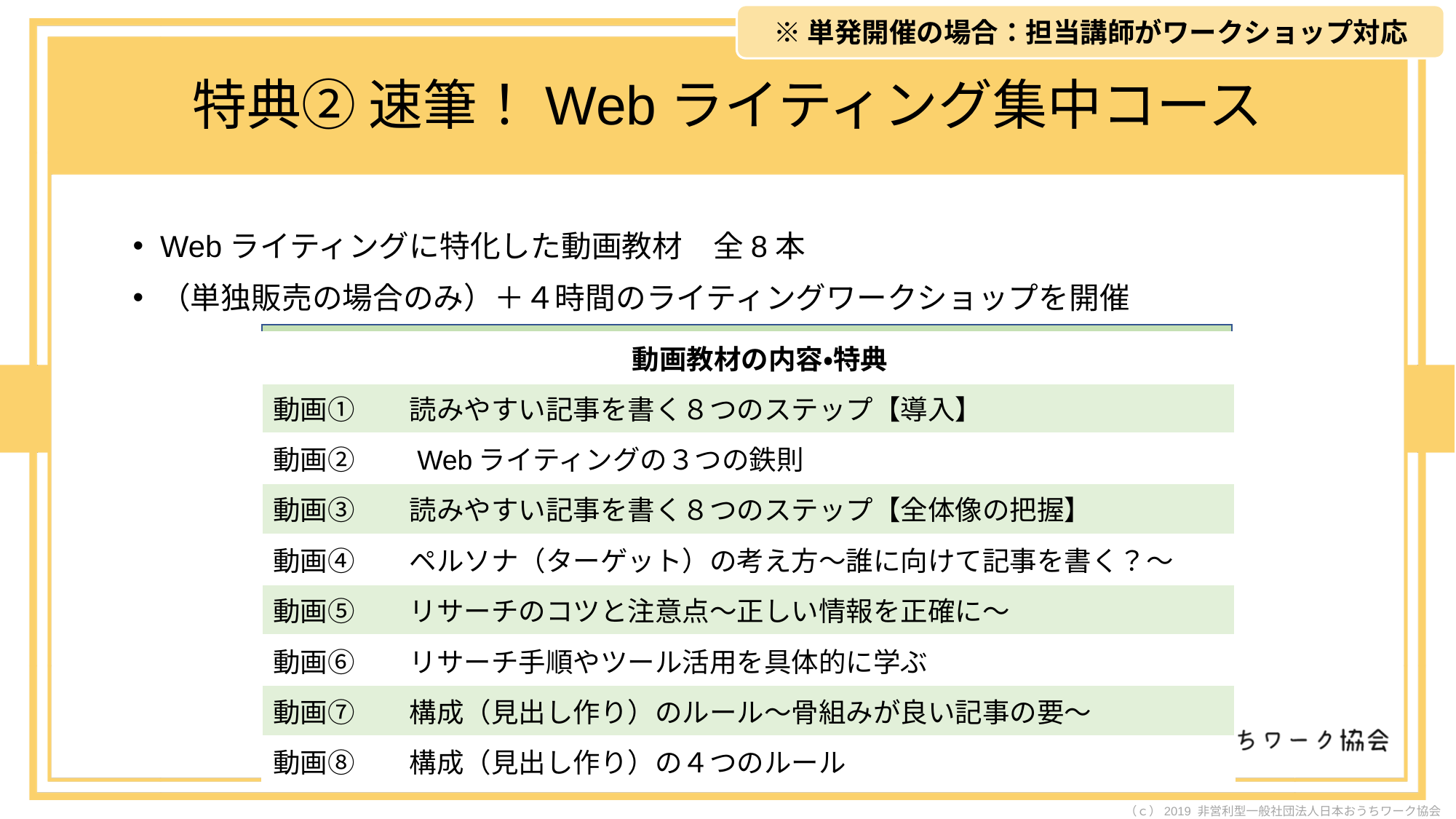

※単発開催の場合：担当講師がワークショップ対応
# 特典② 速筆！Webライティング集中コース
Webライティングに特化した動画教材　全8本
（単独販売の場合のみ）＋４時間のライティングワークショップを開催

| o動画教材の内容・特典 |
| --- |
| 動画①　　読みやすい記事を書く８つのステップ【導入】 |
| 動画②　　Webライティングの３つの鉄則 |
| 動画③　　読みやすい記事を書く８つのステップ【全体像の把握】 |
| 動画④　　ペルソナ（ターゲット）の考え方～誰に向けて記事を書く？～ |
| 動画⑤　　リサーチのコツと注意点～正しい情報を正確に～ |
| 動画⑥　　リサーチ手順やツール活用を具体的に学ぶ |
| 動画⑦　　構成（見出し作り）のルール～骨組みが良い記事の要～ |
| 動画⑧　　構成（見出し作り）の４つのルール |